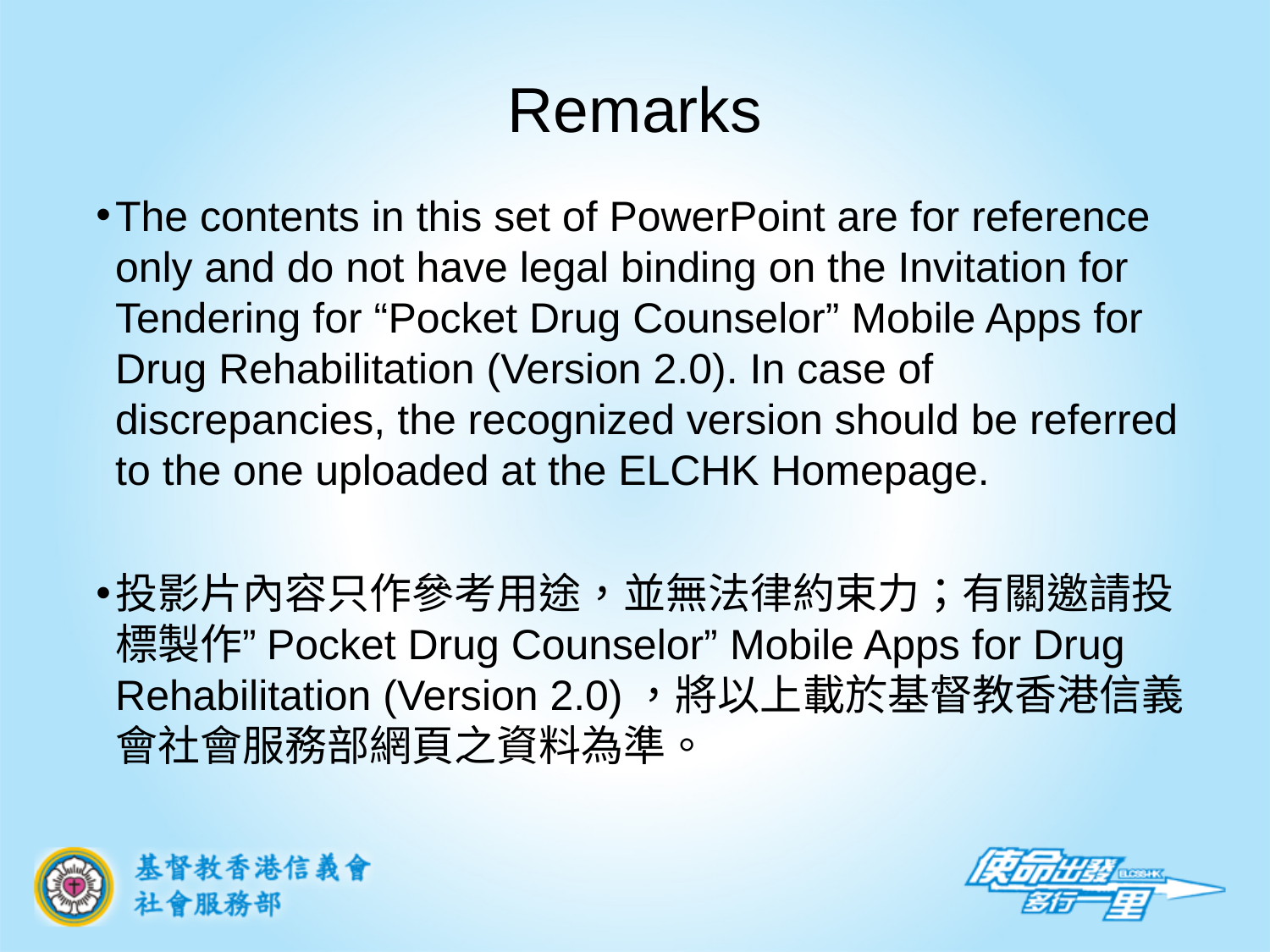

# Remarks
The contents in this set of PowerPoint are for reference only and do not have legal binding on the Invitation for Tendering for “Pocket Drug Counselor” Mobile Apps for Drug Rehabilitation (Version 2.0). In case of discrepancies, the recognized version should be referred to the one uploaded at the ELCHK Homepage.

投影片內容只作參考用途，並無法律約束力；有關邀請投標製作”Pocket Drug Counselor” Mobile Apps for Drug Rehabilitation (Version 2.0)，將以上載於基督教香港信義會社會服務部網頁之資料為準。